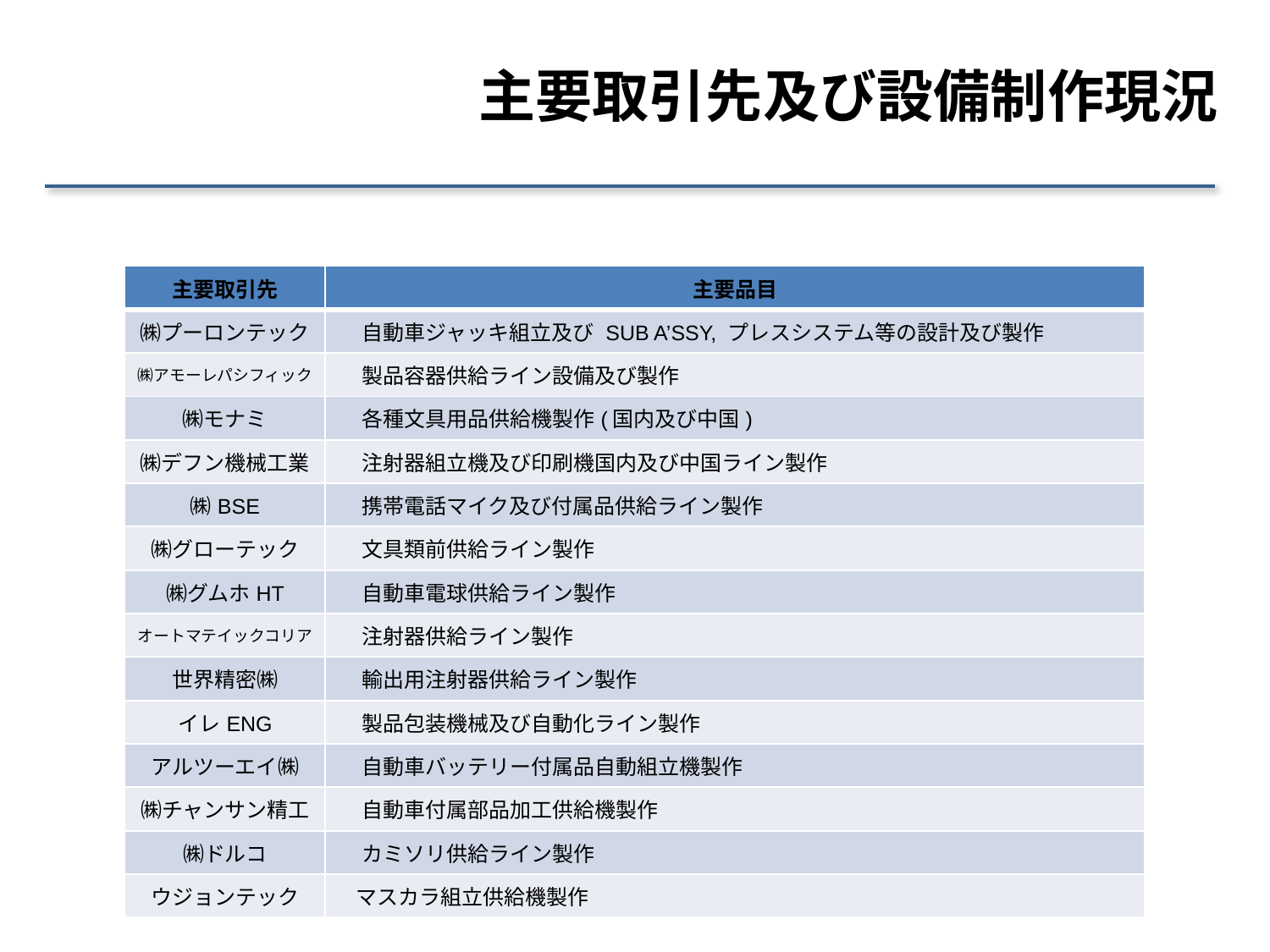

主要取引先及び設備制作現況

| 主要取引先 | 主要品目 |
| --- | --- |
| ㈱プーロンテック | 自動車ジャッキ組立及び SUB A’SSY, プレスシステム等の設計及び製作 |
| ㈱アモーレパシフィック | 製品容器供給ライン設備及び製作 |
| ㈱モナミ | 各種文具用品供給機製作(国内及び中国) |
| ㈱デフン機械工業 | 注射器組立機及び印刷機国内及び中国ライン製作 |
| ㈱BSE | 携帯電話マイク及び付属品供給ライン製作 |
| ㈱グローテック | 文具類前供給ライン製作 |
| ㈱グムホHT | 自動車電球供給ライン製作 |
| オートマテイックコリア | 注射器供給ライン製作 |
| 世界精密㈱ | 輸出用注射器供給ライン製作 |
| イレENG | 製品包装機械及び自動化ライン製作 |
| アルツーエイ㈱ | 自動車バッテリー付属品自動組立機製作 |
| ㈱チャンサン精工 | 自動車付属部品加工供給機製作 |
| ㈱ドルコ | カミソリ供給ライン製作 |
| ウジョンテック | マスカラ組立供給機製作 |